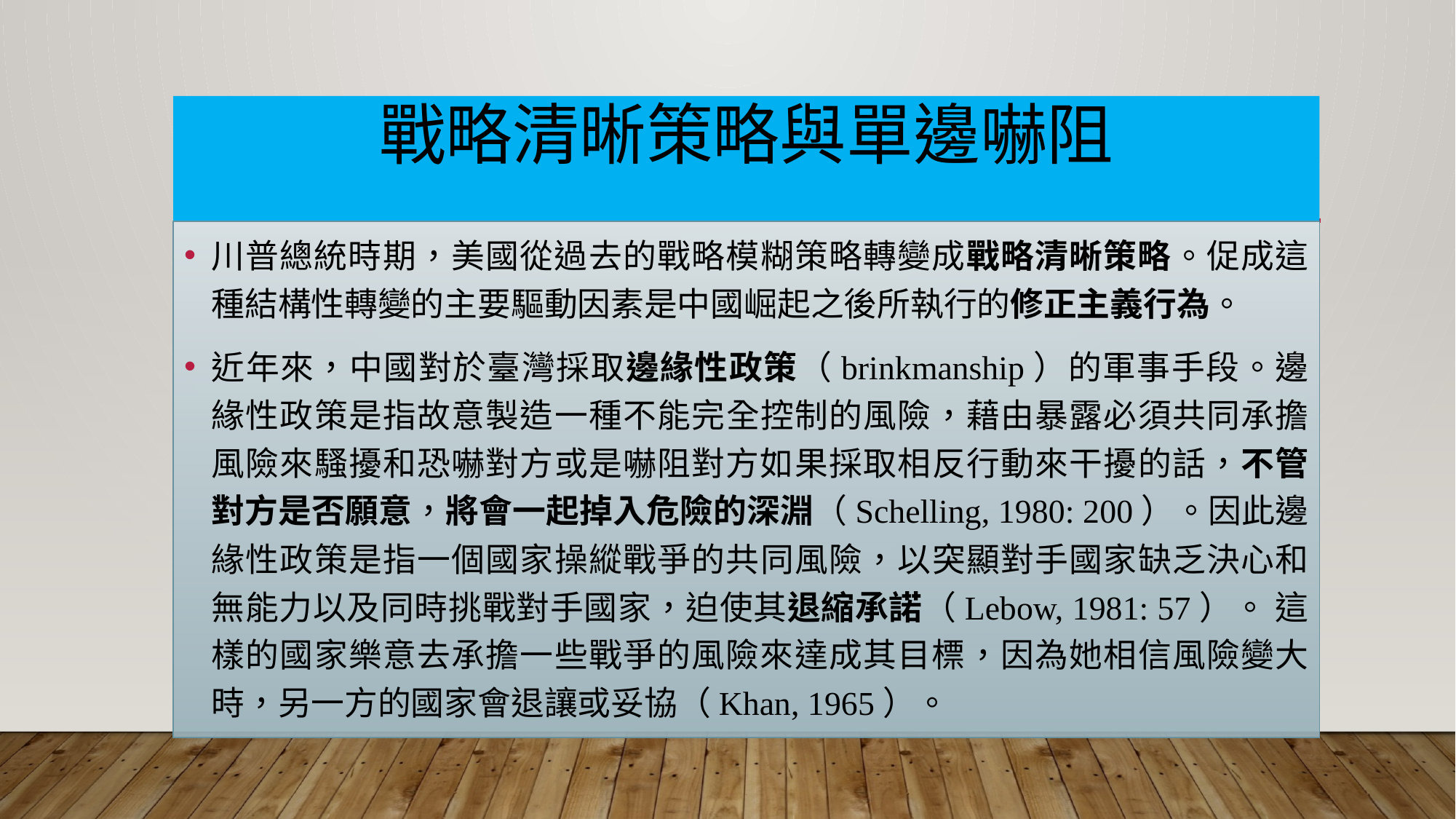

# 戰略清晰策略與單邊嚇阻
川普總統時期，美國從過去的戰略模糊策略轉變成戰略清晰策略。促成這種結構性轉變的主要驅動因素是中國崛起之後所執行的修正主義行為。
近年來，中國對於臺灣採取邊緣性政策（brinkmanship）的軍事手段。邊緣性政策是指故意製造一種不能完全控制的風險，藉由暴露必須共同承擔風險來騷擾和恐嚇對方或是嚇阻對方如果採取相反行動來干擾的話，不管對方是否願意，將會一起掉入危險的深淵（Schelling, 1980: 200）。因此邊緣性政策是指一個國家操縱戰爭的共同風險，以突顯對手國家缺乏決心和無能力以及同時挑戰對手國家，迫使其退縮承諾（Lebow, 1981: 57）。 這樣的國家樂意去承擔一些戰爭的風險來達成其目標，因為她相信風險變大時，另一方的國家會退讓或妥協（Khan, 1965）。